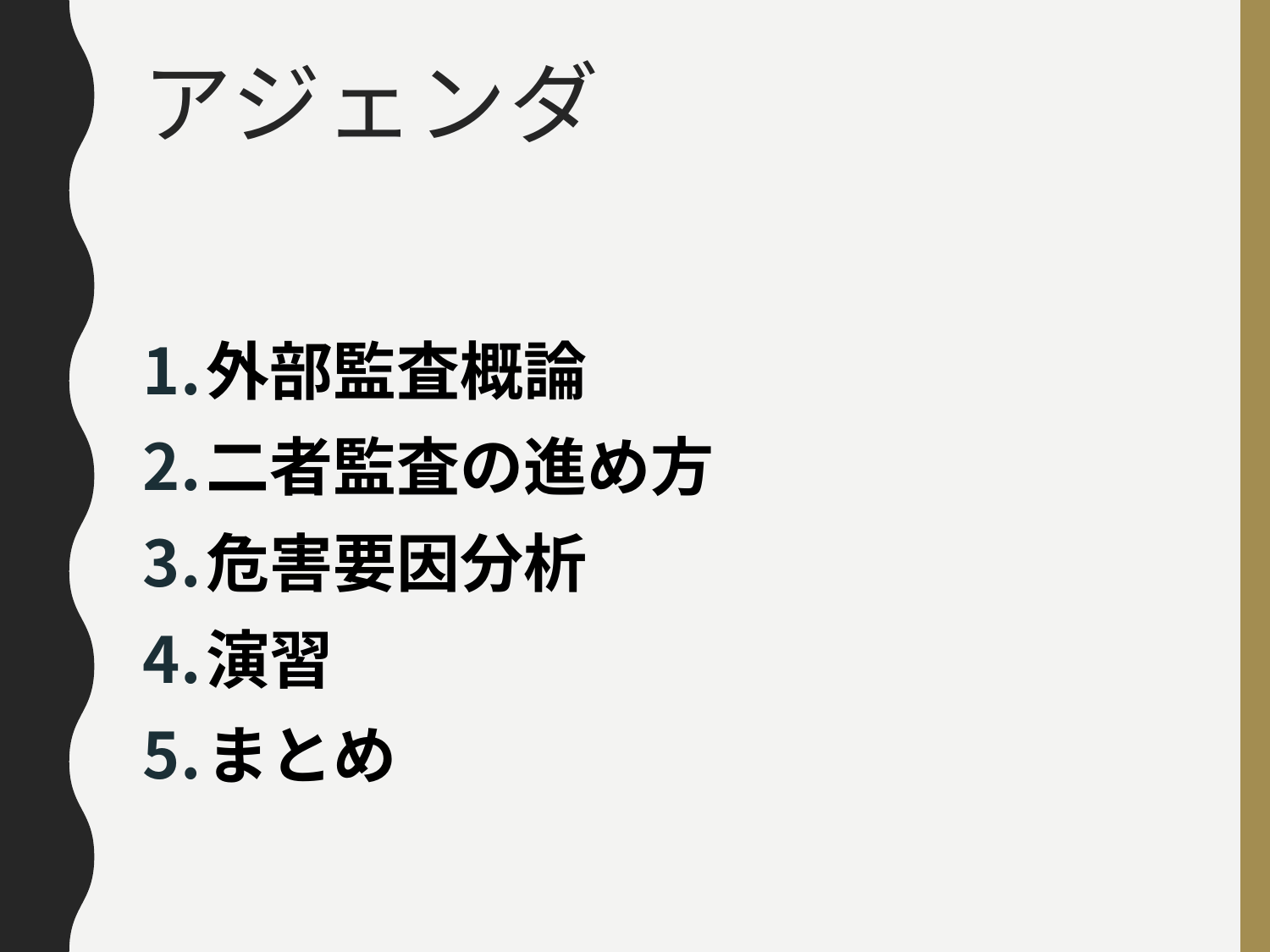

# アジェンダ
外部監査概論
二者監査の進め方
危害要因分析
演習
まとめ